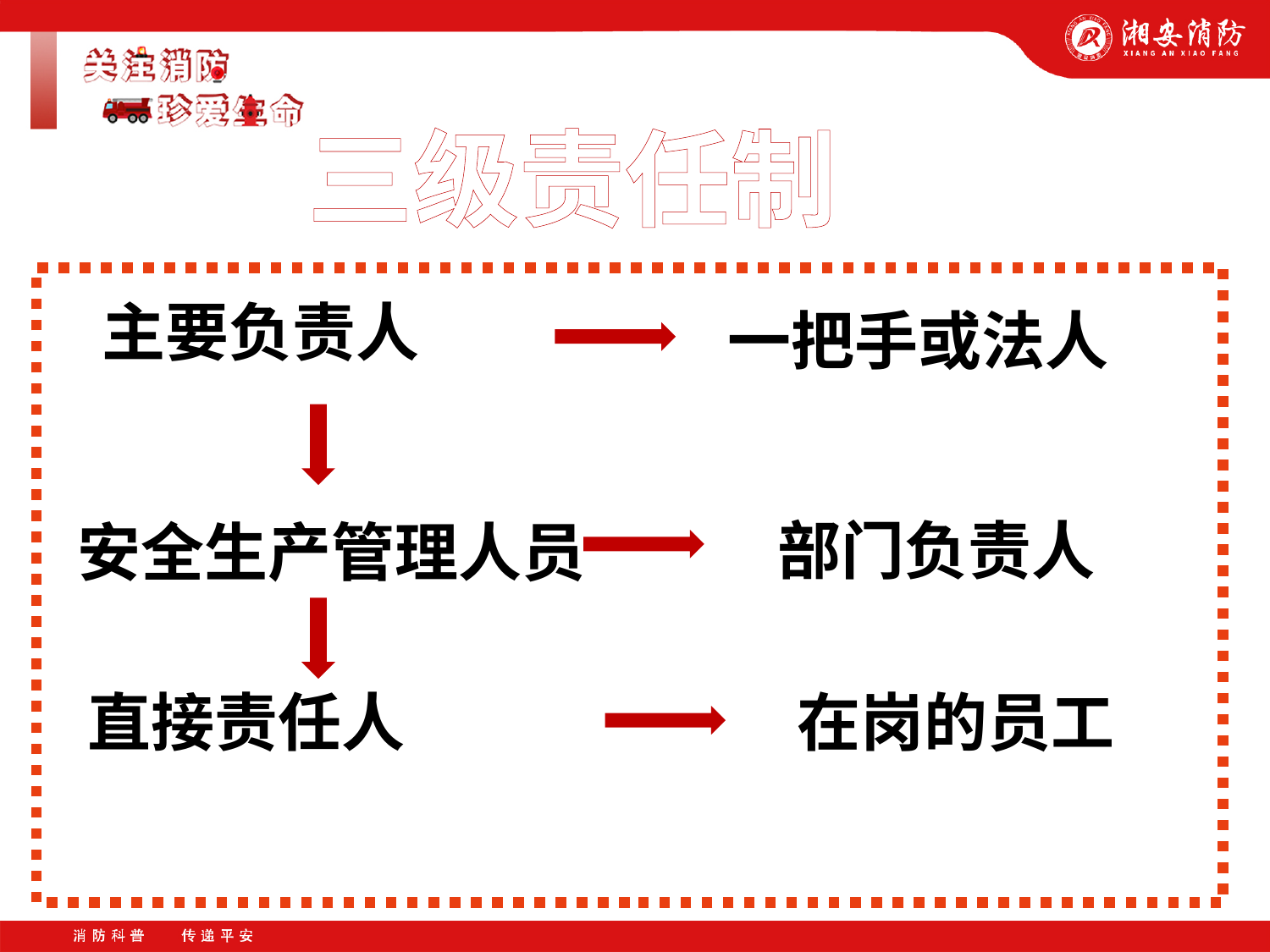

三级责任制

主要负责人
一把手或法人

部门负责人
安全生产管理人员

直接责任人
在岗的员工

消防科普  传递平安